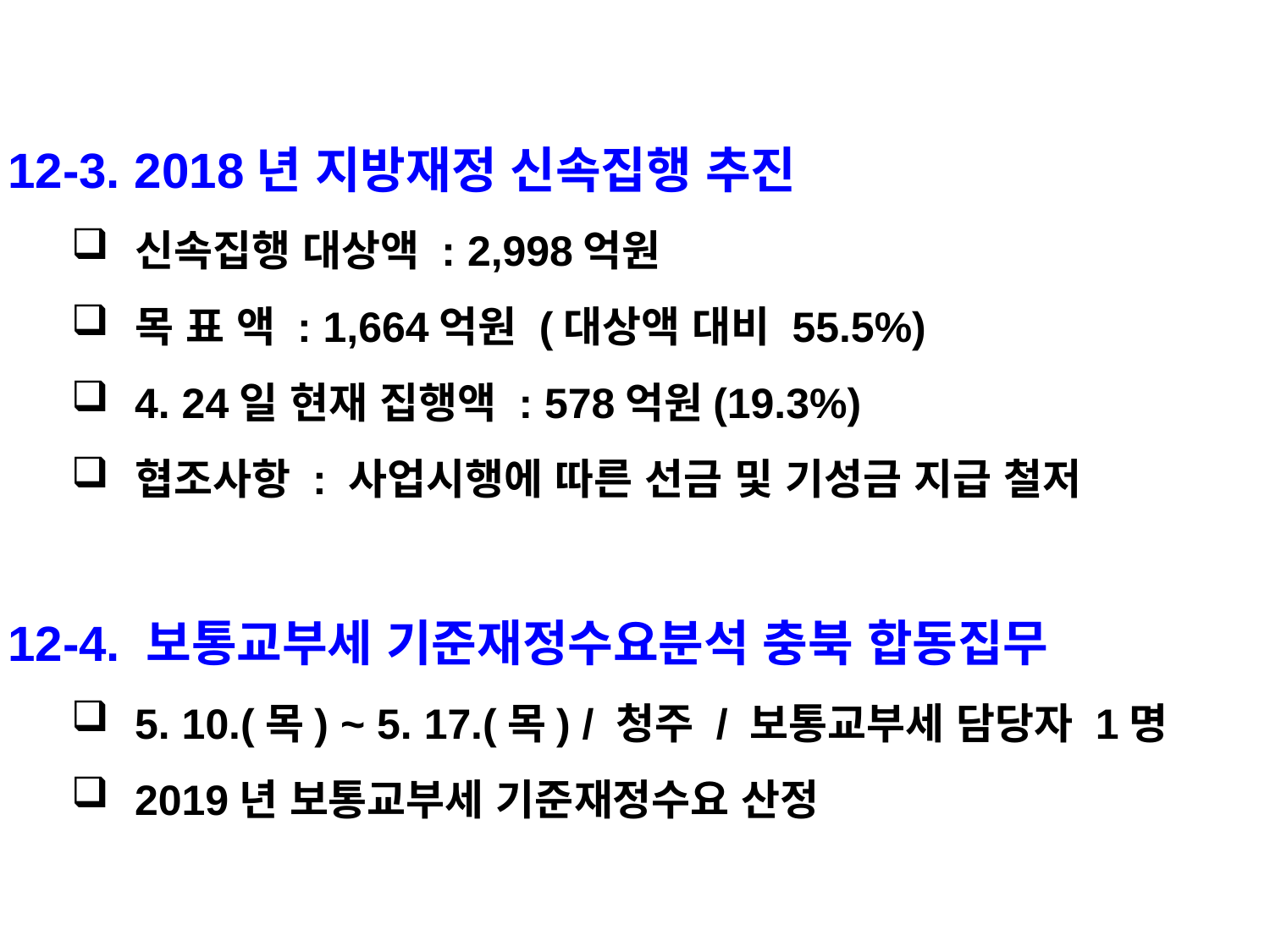

12-3. 2018년 지방재정 신속집행 추진
신속집행 대상액 : 2,998억원
목 표 액 : 1,664억원 (대상액 대비 55.5%)
4. 24일 현재 집행액 : 578억원(19.3%)
협조사항 : 사업시행에 따른 선금 및 기성금 지급 철저
12-4. 보통교부세 기준재정수요분석 충북 합동집무
5. 10.(목) ~ 5. 17.(목) / 청주 / 보통교부세 담당자 1명
2019년 보통교부세 기준재정수요 산정